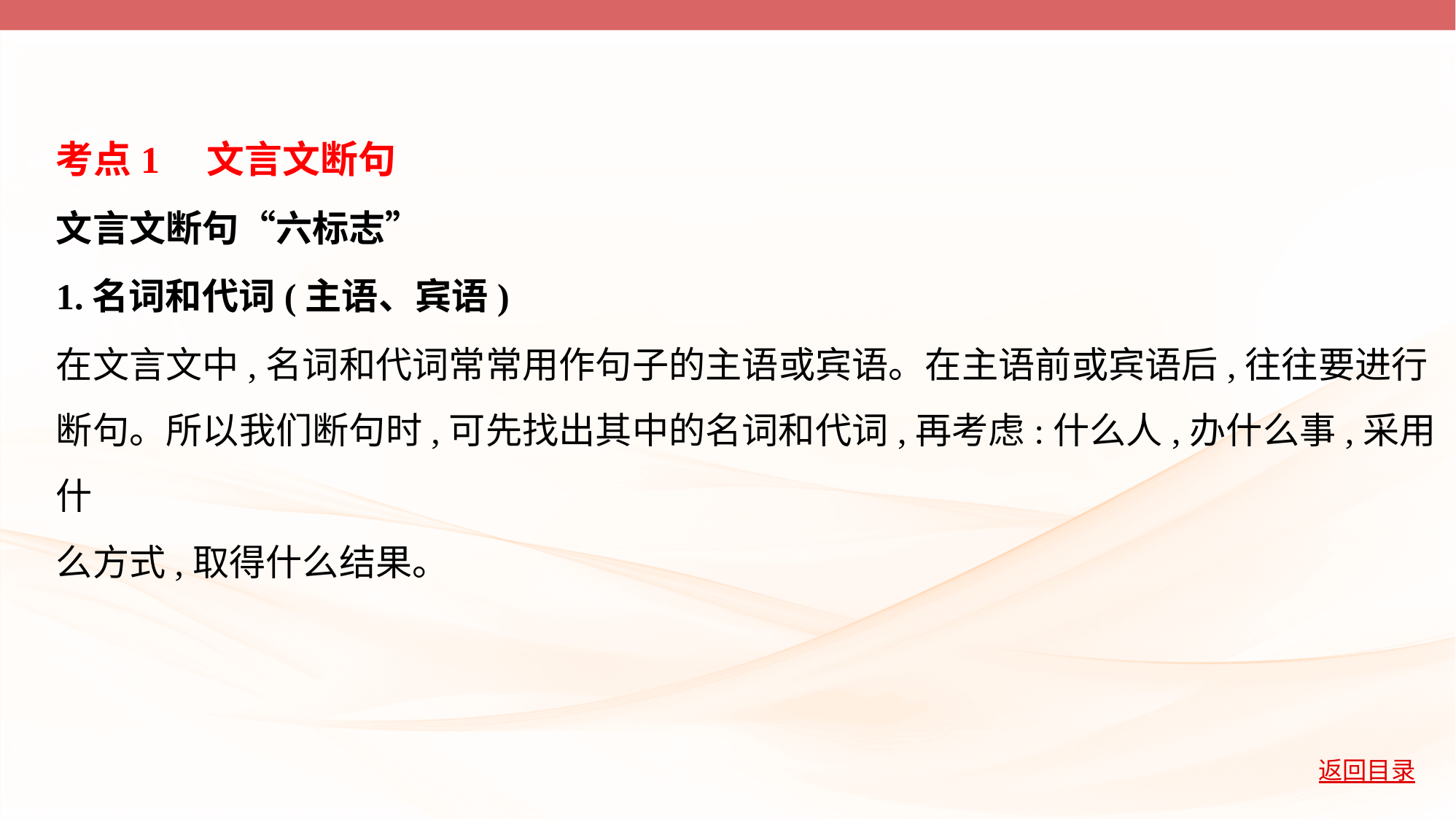

考点1　文言文断句
文言文断句“六标志”
1.名词和代词(主语、宾语)
在文言文中,名词和代词常常用作句子的主语或宾语。在主语前或宾语后,往往要进行
断句。所以我们断句时,可先找出其中的名词和代词,再考虑:什么人,办什么事,采用什
么方式,取得什么结果。